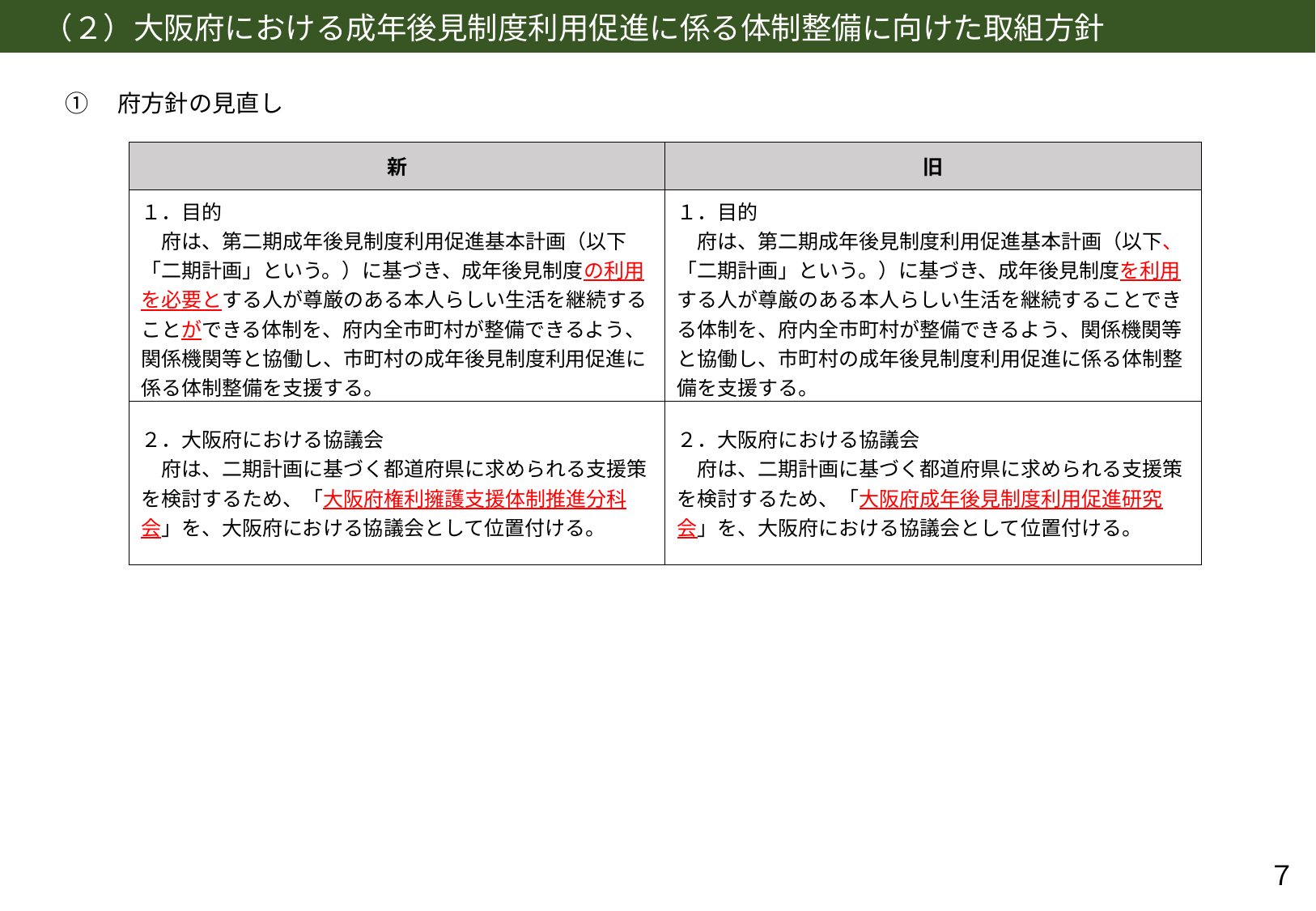

# （２）大阪府における成年後見制度利用促進に係る体制整備に向けた取組方針
①　府方針の見直し
| 新 | 旧 |
| --- | --- |
| １．目的 　府は、第二期成年後見制度利用促進基本計画（以下「二期計画」という。）に基づき、成年後見制度の利用を必要とする人が尊厳のある本人らしい生活を継続することができる体制を、府内全市町村が整備できるよう、関係機関等と協働し、市町村の成年後見制度利用促進に係る体制整備を支援する。 | １．目的 　府は、第二期成年後見制度利用促進基本計画（以下、「二期計画」という。）に基づき、成年後見制度を利用する人が尊厳のある本人らしい生活を継続することできる体制を、府内全市町村が整備できるよう、関係機関等と協働し、市町村の成年後見制度利用促進に係る体制整備を支援する。 |
| ２．大阪府における協議会 　府は、二期計画に基づく都道府県に求められる支援策を検討するため、「大阪府権利擁護支援体制推進分科会」を、大阪府における協議会として位置付ける。 | ２．大阪府における協議会 　府は、二期計画に基づく都道府県に求められる支援策を検討するため、「大阪府成年後見制度利用促進研究会」を、大阪府における協議会として位置付ける。 |
７